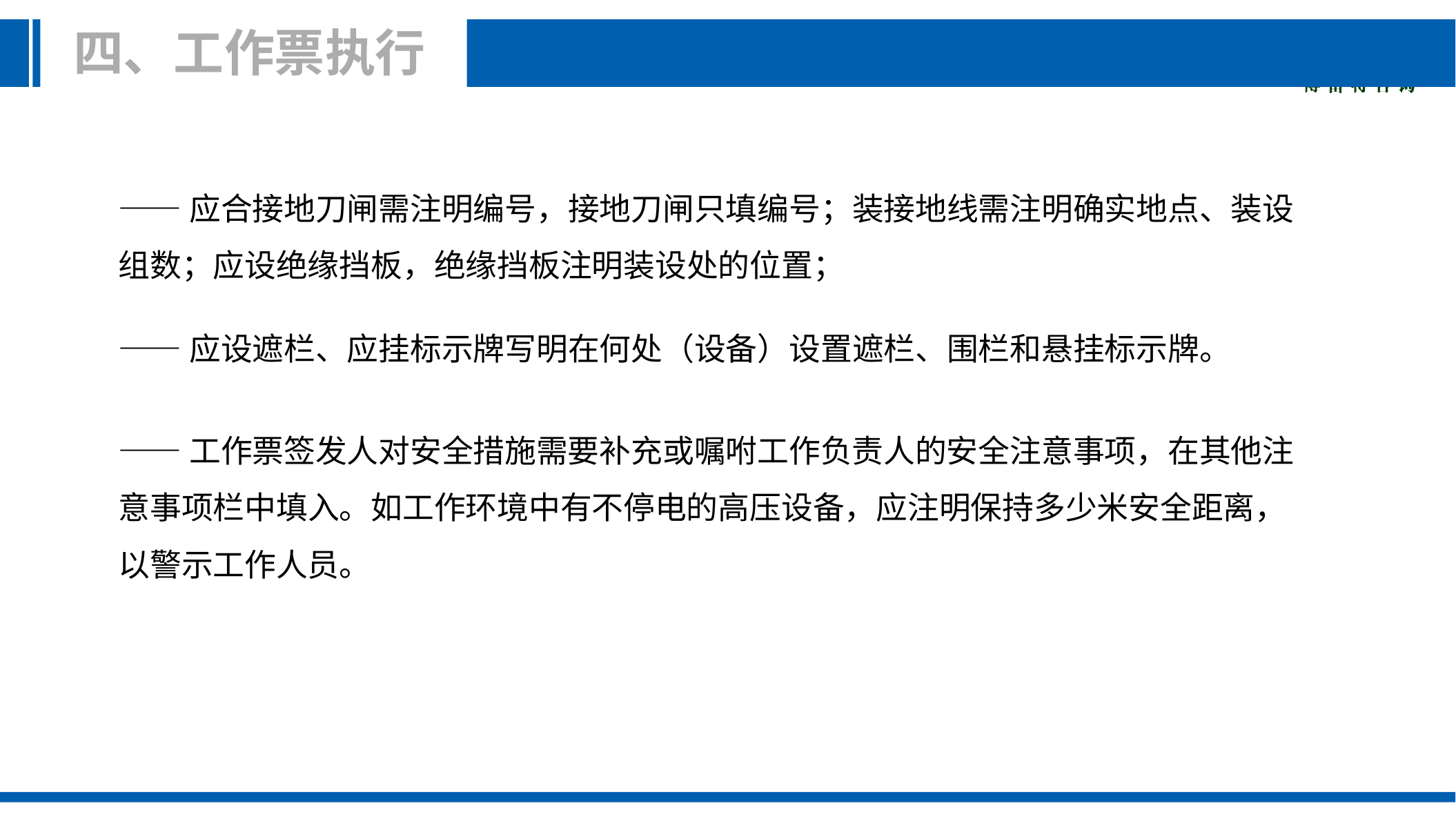

四、工作票执行
——应合接地刀闸需注明编号，接地刀闸只填编号；装接地线需注明确实地点、装设组数；应设绝缘挡板，绝缘挡板注明装设处的位置；
——应设遮栏、应挂标示牌写明在何处（设备）设置遮栏、围栏和悬挂标示牌。
——工作票签发人对安全措施需要补充或嘱咐工作负责人的安全注意事项，在其他注意事项栏中填入。如工作环境中有不停电的高压设备，应注明保持多少米安全距离，以警示工作人员。